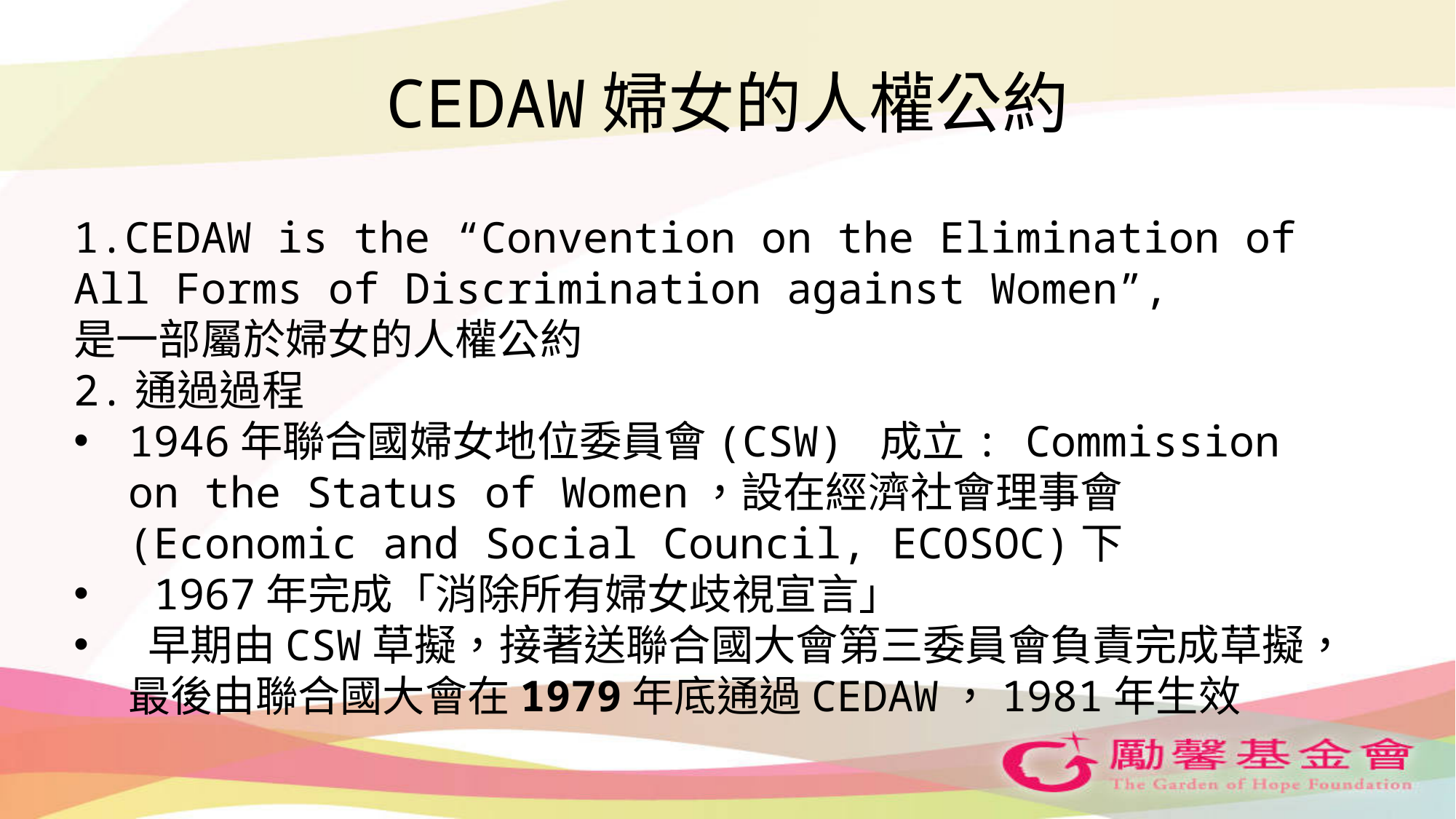

# CEDAW婦女的人權公約

1.CEDAW is the “Convention on the Elimination of All Forms of Discrimination against Women”,
是一部屬於婦女的人權公約
2.通過過程
1946年聯合國婦女地位委員會(CSW) 成立: Commission on the Status of Women，設在經濟社會理事會(Economic and Social Council, ECOSOC)下
 1967年完成「消除所有婦女歧視宣言」
 早期由CSW草擬，接著送聯合國大會第三委員會負責完成草擬，最後由聯合國大會在1979年底通過CEDAW，1981年生效